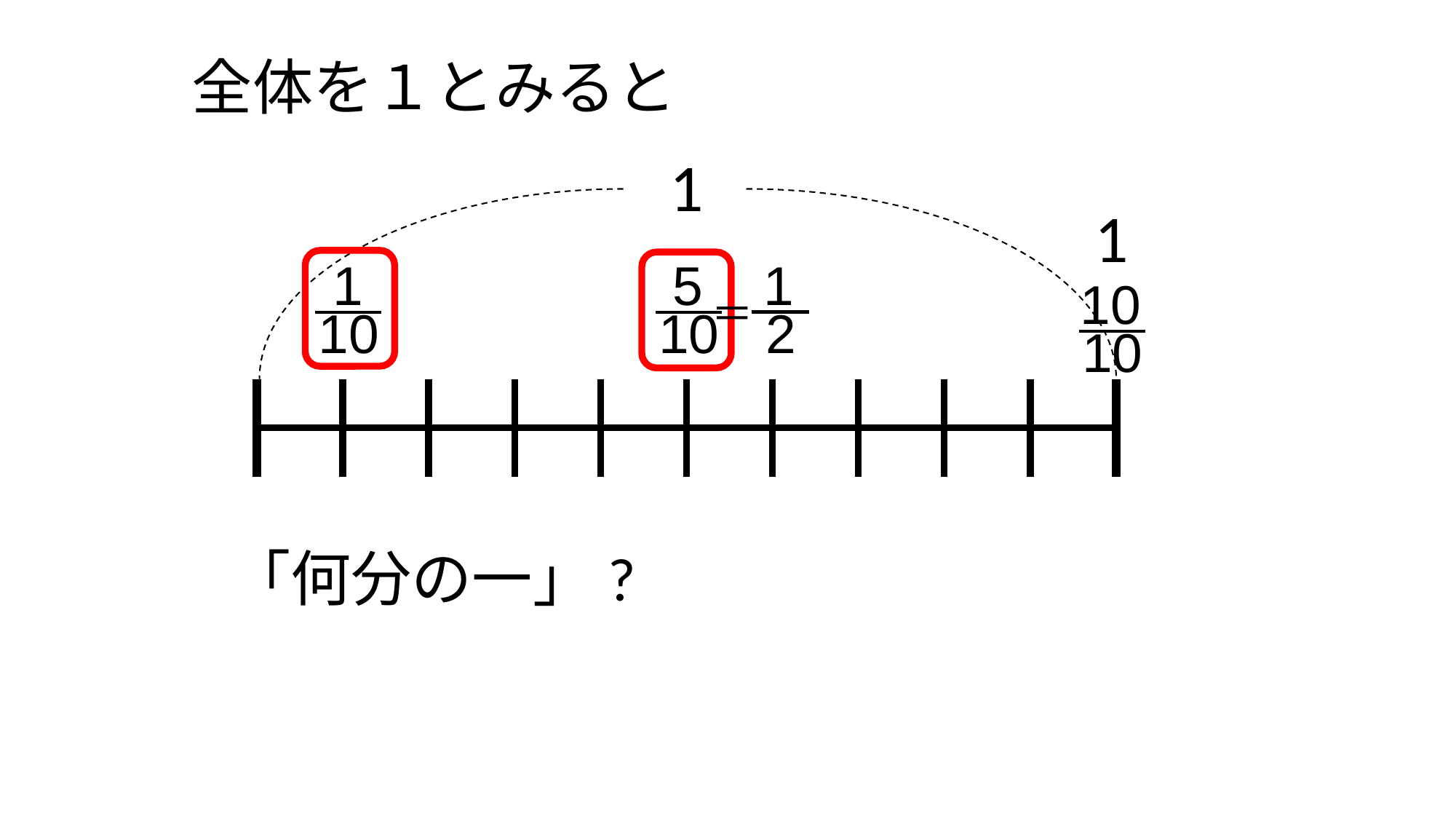

全体を１とみると
1

1
1
2
1
10
5
10

10
10
＝
「何分の一」?